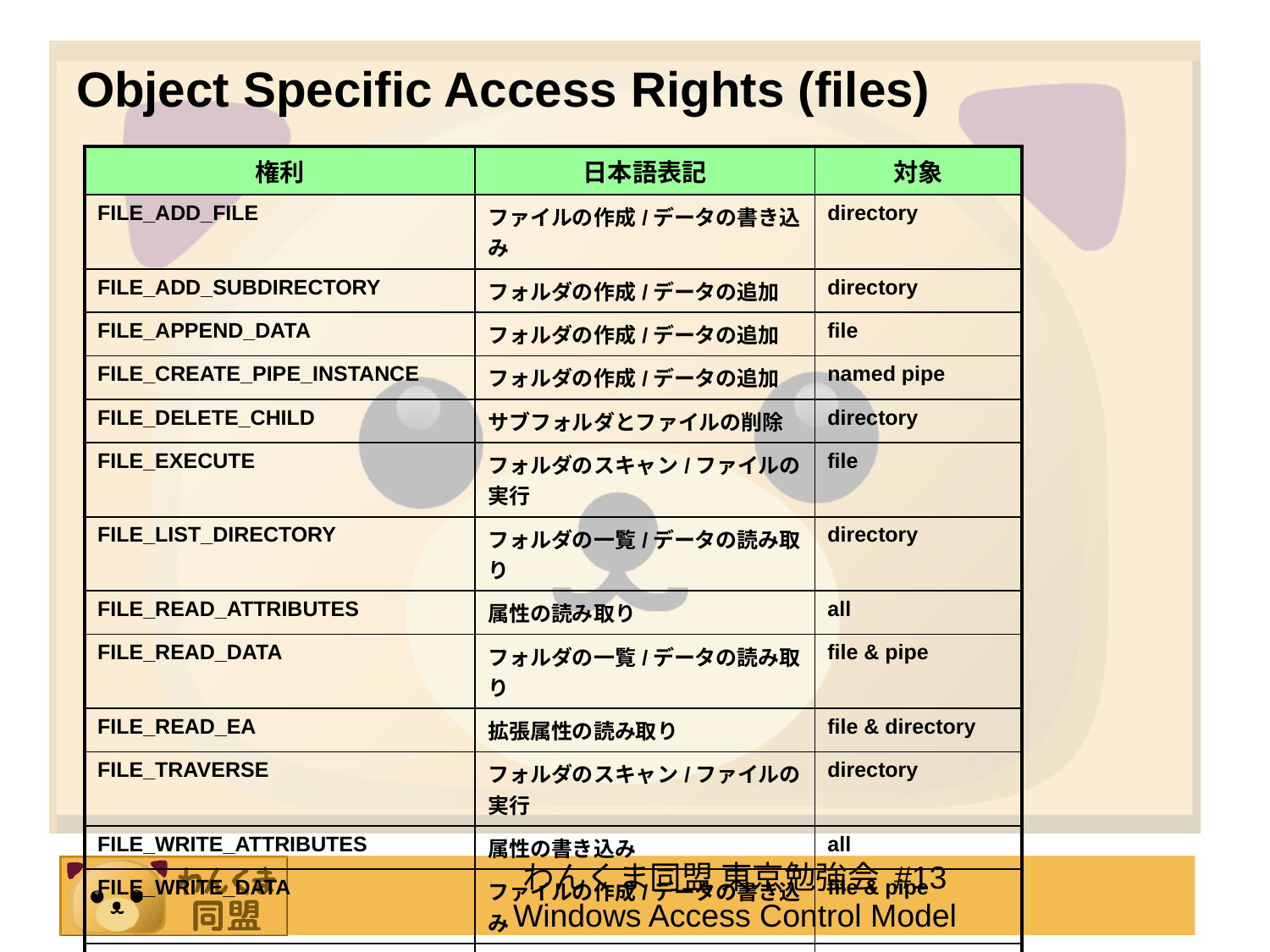

# Object Specific Access Rights (files)
| 権利 | 日本語表記 | 対象 |
| --- | --- | --- |
| FILE\_ADD\_FILE | ファイルの作成/データの書き込み | directory |
| FILE\_ADD\_SUBDIRECTORY | フォルダの作成/データの追加 | directory |
| FILE\_APPEND\_DATA | フォルダの作成/データの追加 | file |
| FILE\_CREATE\_PIPE\_INSTANCE | フォルダの作成/データの追加 | named pipe |
| FILE\_DELETE\_CHILD | サブフォルダとファイルの削除 | directory |
| FILE\_EXECUTE | フォルダのスキャン/ファイルの実行 | file |
| FILE\_LIST\_DIRECTORY | フォルダの一覧/データの読み取り | directory |
| FILE\_READ\_ATTRIBUTES | 属性の読み取り | all |
| FILE\_READ\_DATA | フォルダの一覧/データの読み取り | file & pipe |
| FILE\_READ\_EA | 拡張属性の読み取り | file & directory |
| FILE\_TRAVERSE | フォルダのスキャン/ファイルの実行 | directory |
| FILE\_WRITE\_ATTRIBUTES | 属性の書き込み | all |
| FILE\_WRITE\_DATA | ファイルの作成/データの書き込み | file & pipe |
| FILE\_WRITE\_EA | 拡張属性の書き込み | file & directory |
| STANDARD\_RIGHTS\_READ | 読み取り | all |
| STANDARD\_RIGHTS\_WRITE | 書き込み | all |
| SYNCHRONIZE | (オブジェクトの同期) | all |